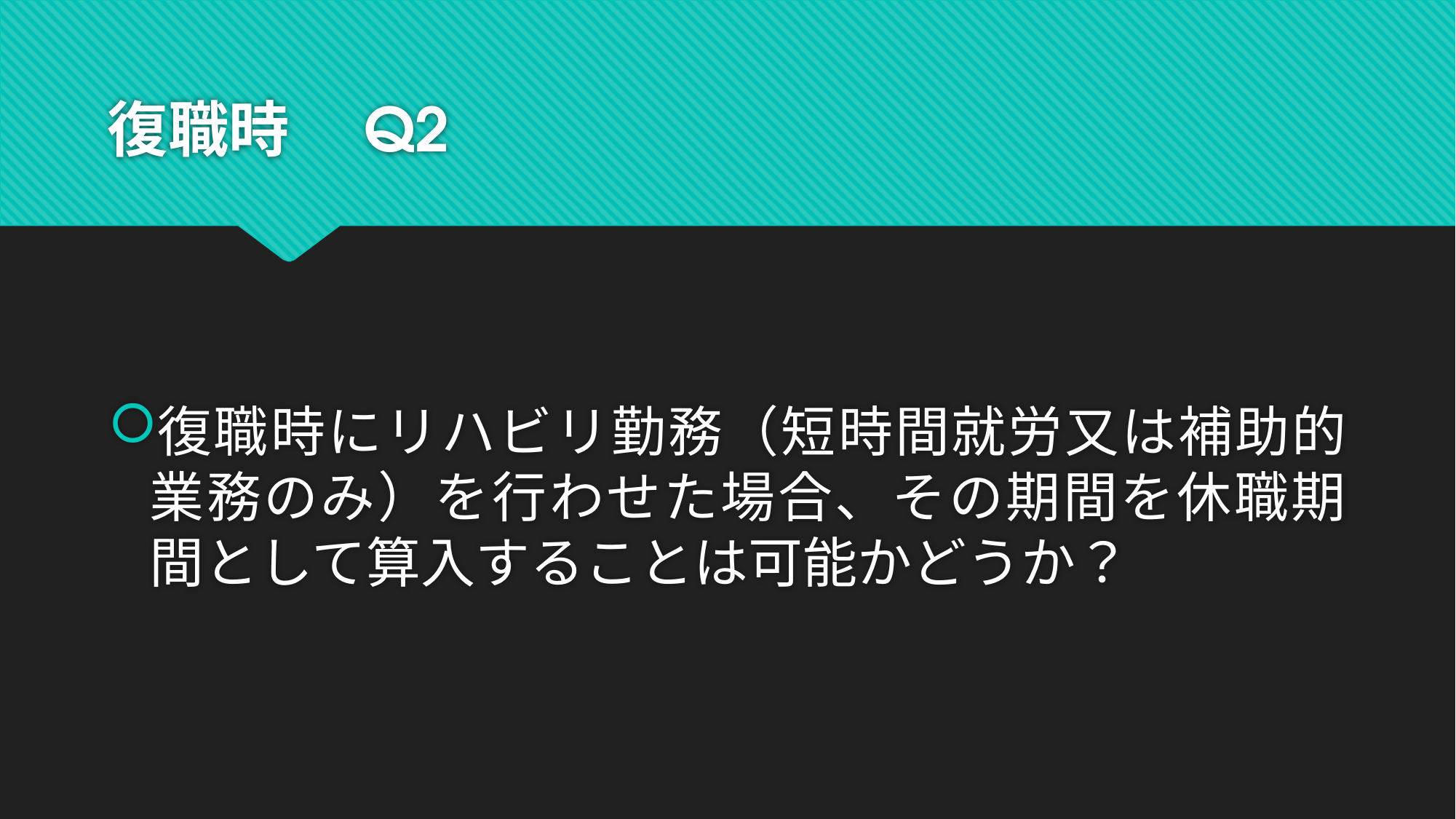

# 復職時　Q2
復職時にリハビリ勤務（短時間就労又は補助的業務のみ）を行わせた場合、その期間を休職期間として算入することは可能かどうか？